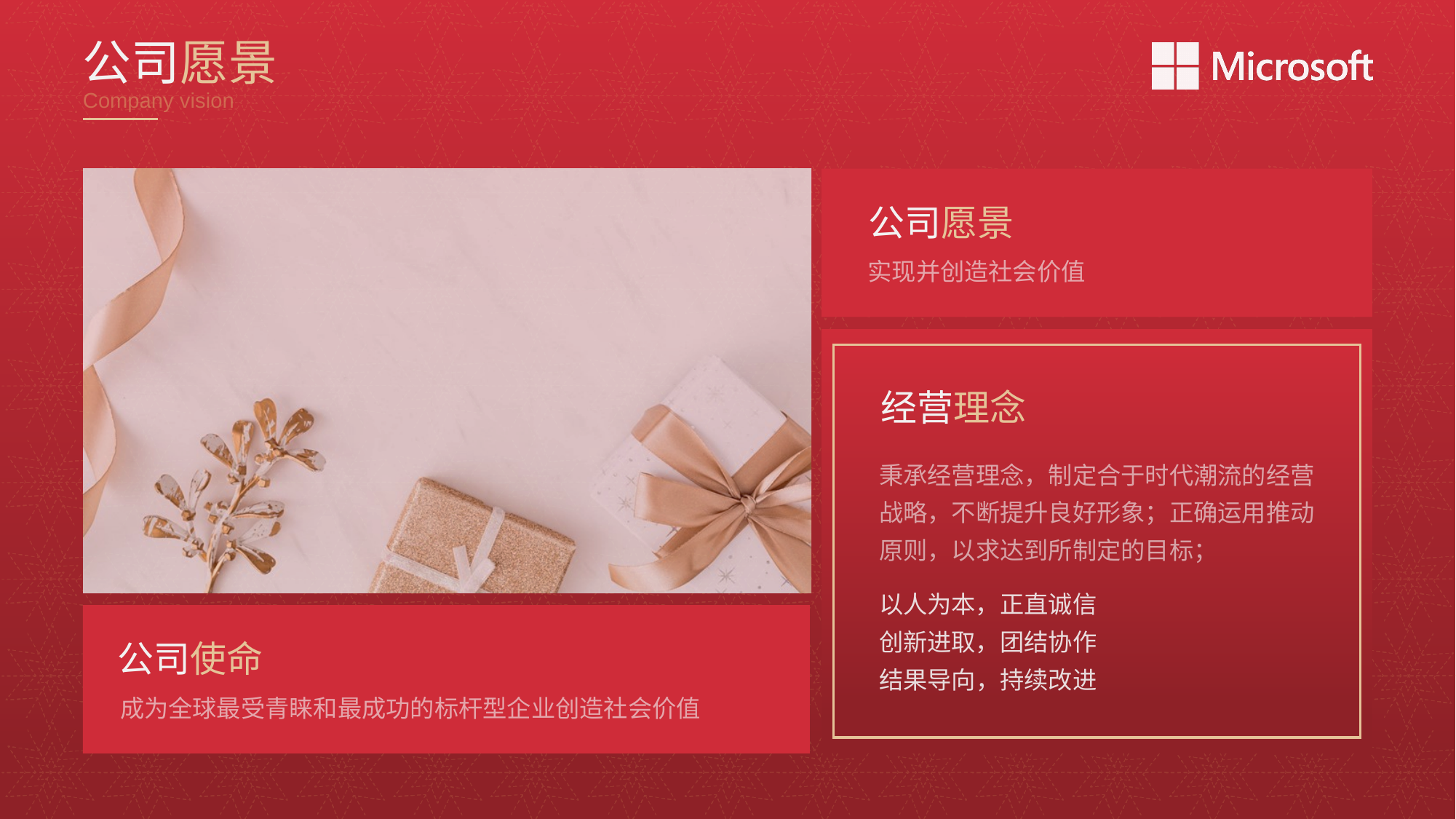

公司愿景
Company vision

公司愿景
实现并创造社会价值

经营理念
秉承经营理念，制定合于时代潮流的经营战略，不断提升良好形象；正确运用推动原则，以求达到所制定的目标；
以人为本，正直诚信
创新进取，团结协作
结果导向，持续改进

公司使命
成为全球最受青睐和最成功的标杆型企业创造社会价值